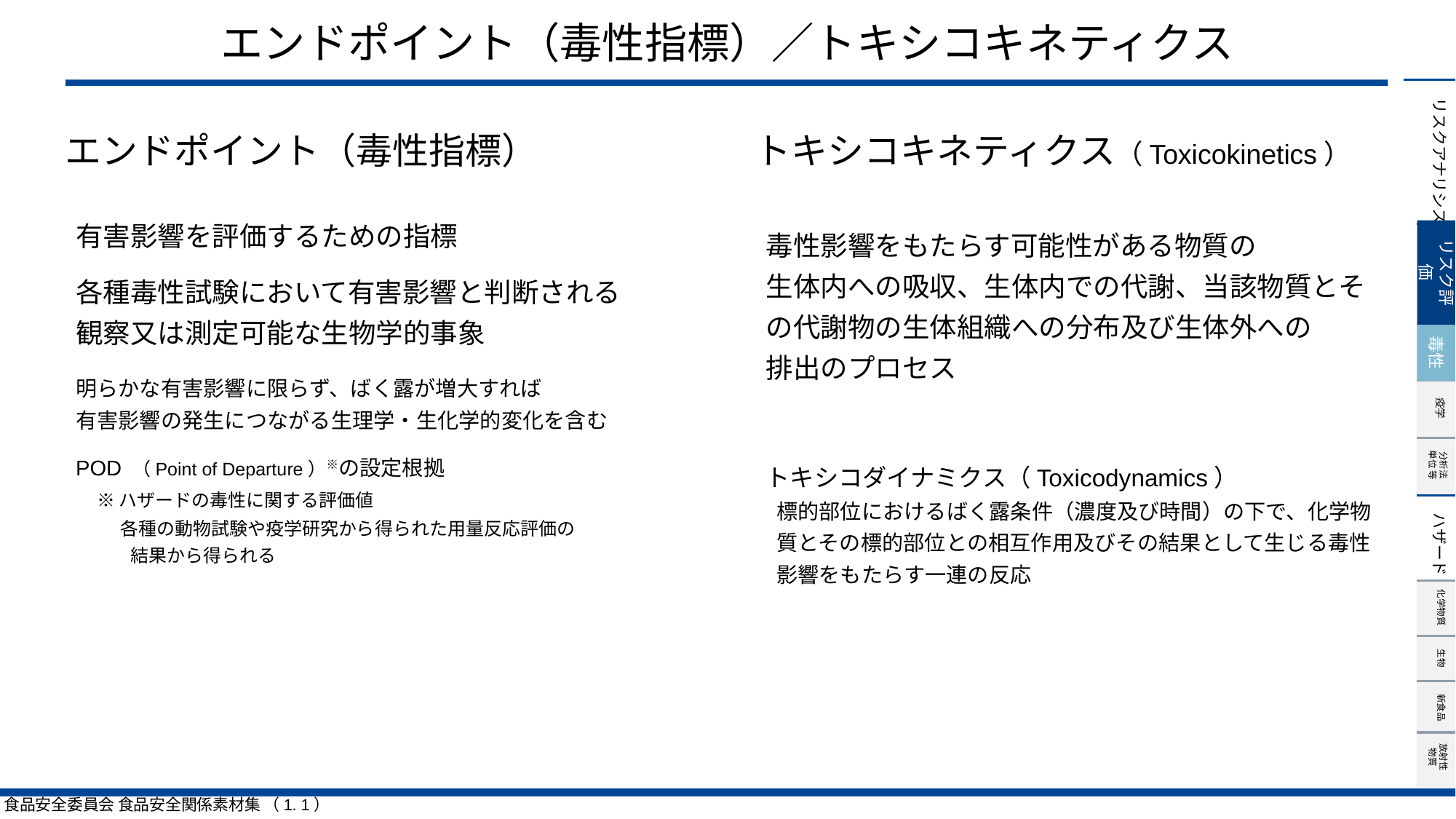

# エンドポイント（毒性指標）／トキシコキネティクス
エンドポイント（毒性指標）

有害影響を評価するための指標
各種毒性試験において有害影響と判断される
観察又は測定可能な生物学的事象
明らかな有害影響に限らず、ばく露が増大すれば
有害影響の発生につながる生理学・生化学的変化を含む
POD （Point of Departure）※の設定根拠
　※ ハザードの毒性に関する評価値
　　  各種の動物試験や疫学研究から得られた用量反応評価の
　　　結果から得られる
トキシコキネティクス（Toxicokinetics）

毒性影響をもたらす可能性がある物質の
生体内への吸収、生体内での代謝、当該物質とその代謝物の生体組織への分布及び生体外への
排出のプロセス

トキシコダイナミクス（Toxicodynamics）
標的部位におけるばく露条件（濃度及び時間）の下で、化学物質とその標的部位との相互作用及びその結果として生じる毒性影響をもたらす一連の反応
リスク評価
毒性